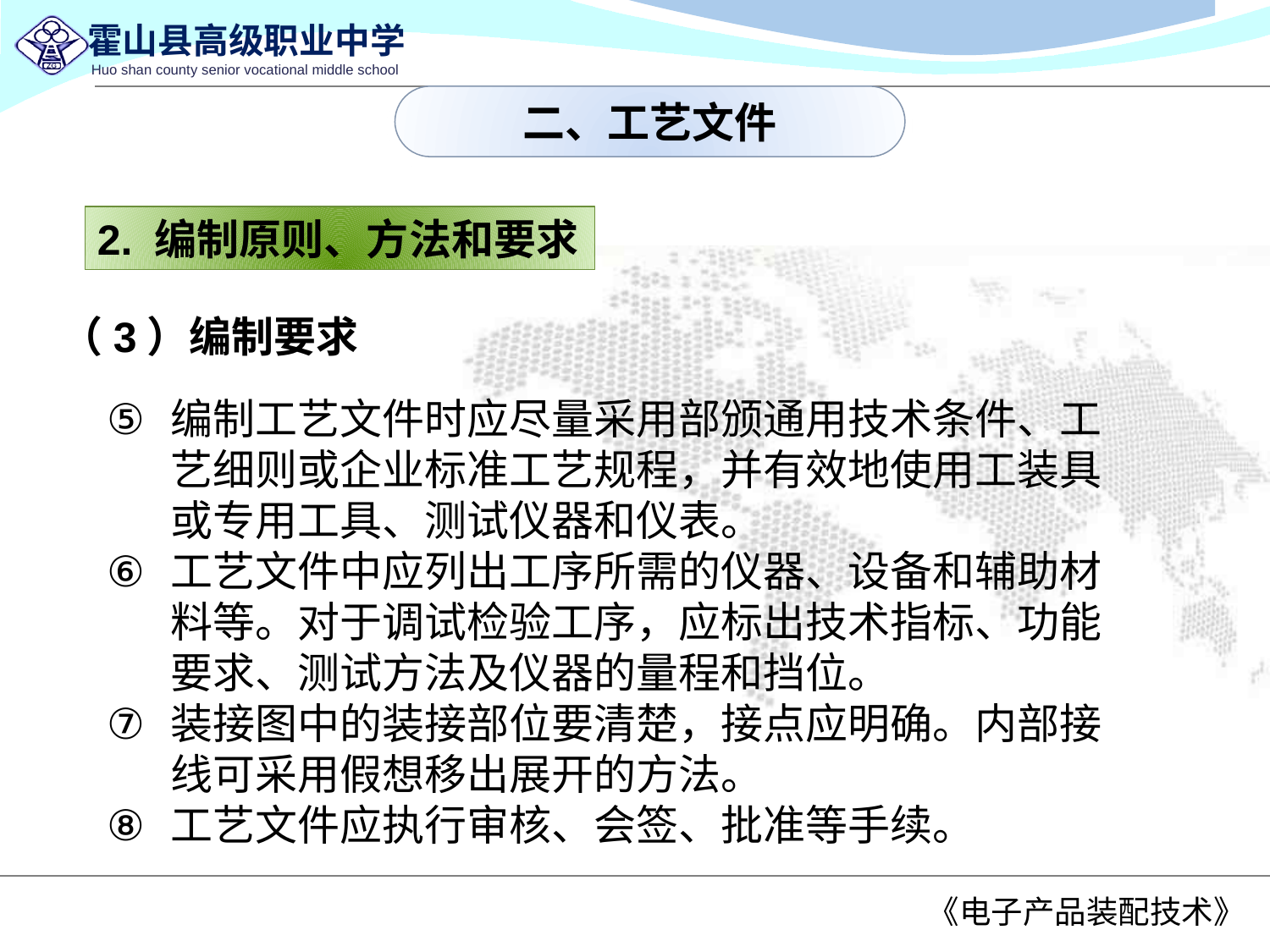

二、工艺文件
2. 编制原则、方法和要求
（3）编制要求
编制工艺文件时应尽量采用部颁通用技术条件、工艺细则或企业标准工艺规程，并有效地使用工装具或专用工具、测试仪器和仪表。
工艺文件中应列出工序所需的仪器、设备和辅助材料等。对于调试检验工序，应标出技术指标、功能要求、测试方法及仪器的量程和挡位。
装接图中的装接部位要清楚，接点应明确。内部接线可采用假想移出展开的方法。
工艺文件应执行审核、会签、批准等手续。